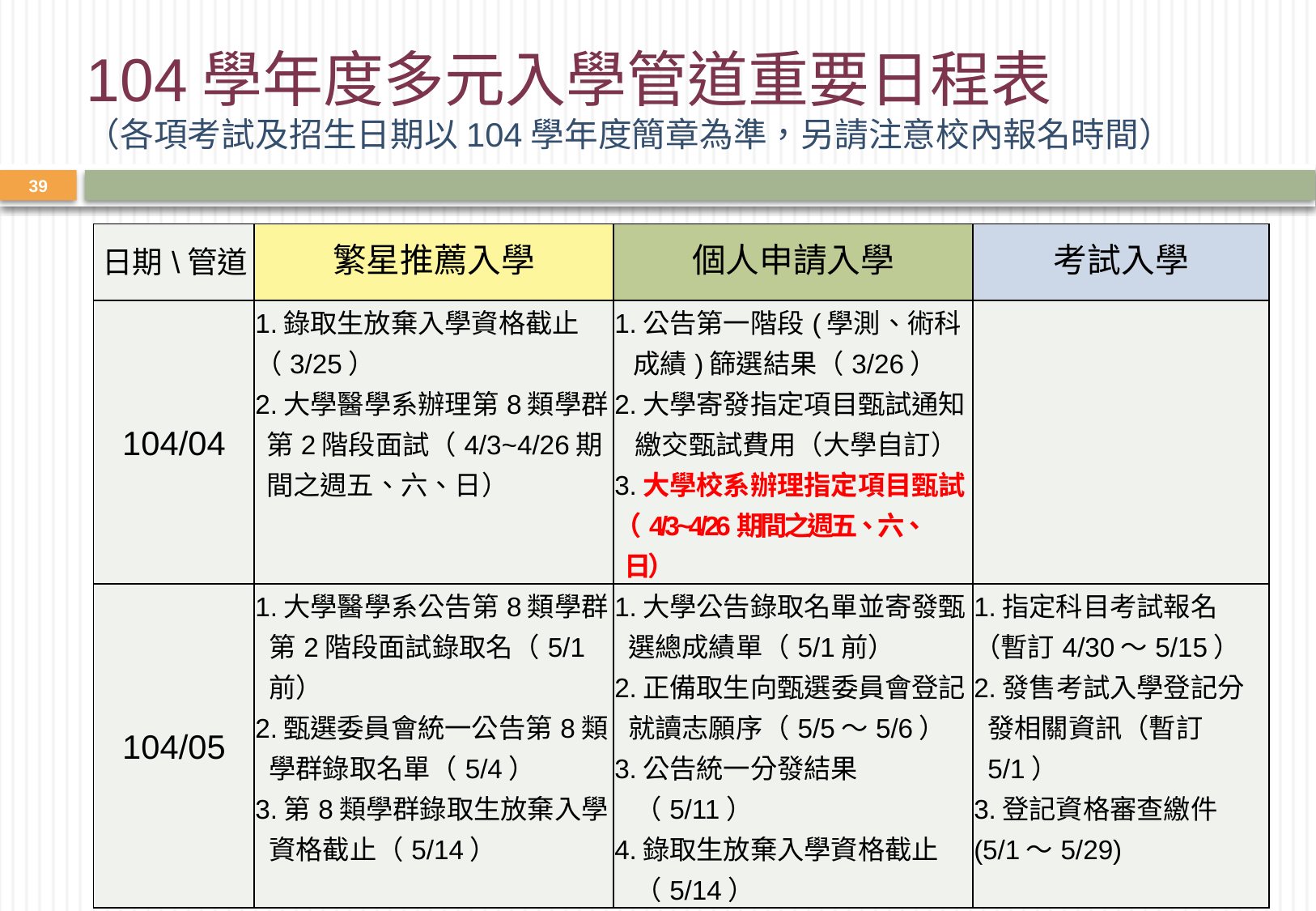

104學年度多元入學管道重要日程表
（各項考試及招生日期以104學年度簡章為準，另請注意校內報名時間）
39
| 日期\管道 | 繁星推薦入學 | 個人申請入學 | 考試入學 |
| --- | --- | --- | --- |
| 104/04 | 1.錄取生放棄入學資格截止（3/25） 2.大學醫學系辦理第8類學群第2階段面試（4/3~4/26期間之週五、六、日） | 1.公告第一階段(學測、術科成績)篩選結果（3/26） 2.大學寄發指定項目甄試通知、繳交甄試費用（大學自訂） 3.大學校系辦理指定項目甄試 （4/3~4/26期間之週五、六、日） |  |
| 104/05 | 1.大學醫學系公告第8類學群第2階段面試錄取名（5/1前） 2.甄選委員會統一公告第8類學群錄取名單（5/4） 3.第8類學群錄取生放棄入學資格截止（5/14） | 1.大學公告錄取名單並寄發甄選總成績單（5/1前） 2.正備取生向甄選委員會登記就讀志願序（5/5～5/6） 3.公告統一分發結果（5/11） 4.錄取生放棄入學資格截止（5/14） | 1.指定科目考試報名 （暫訂4/30～5/15） 2.發售考試入學登記分發相關資訊（暫訂5/1） 3.登記資格審查繳件 (5/1～5/29) |